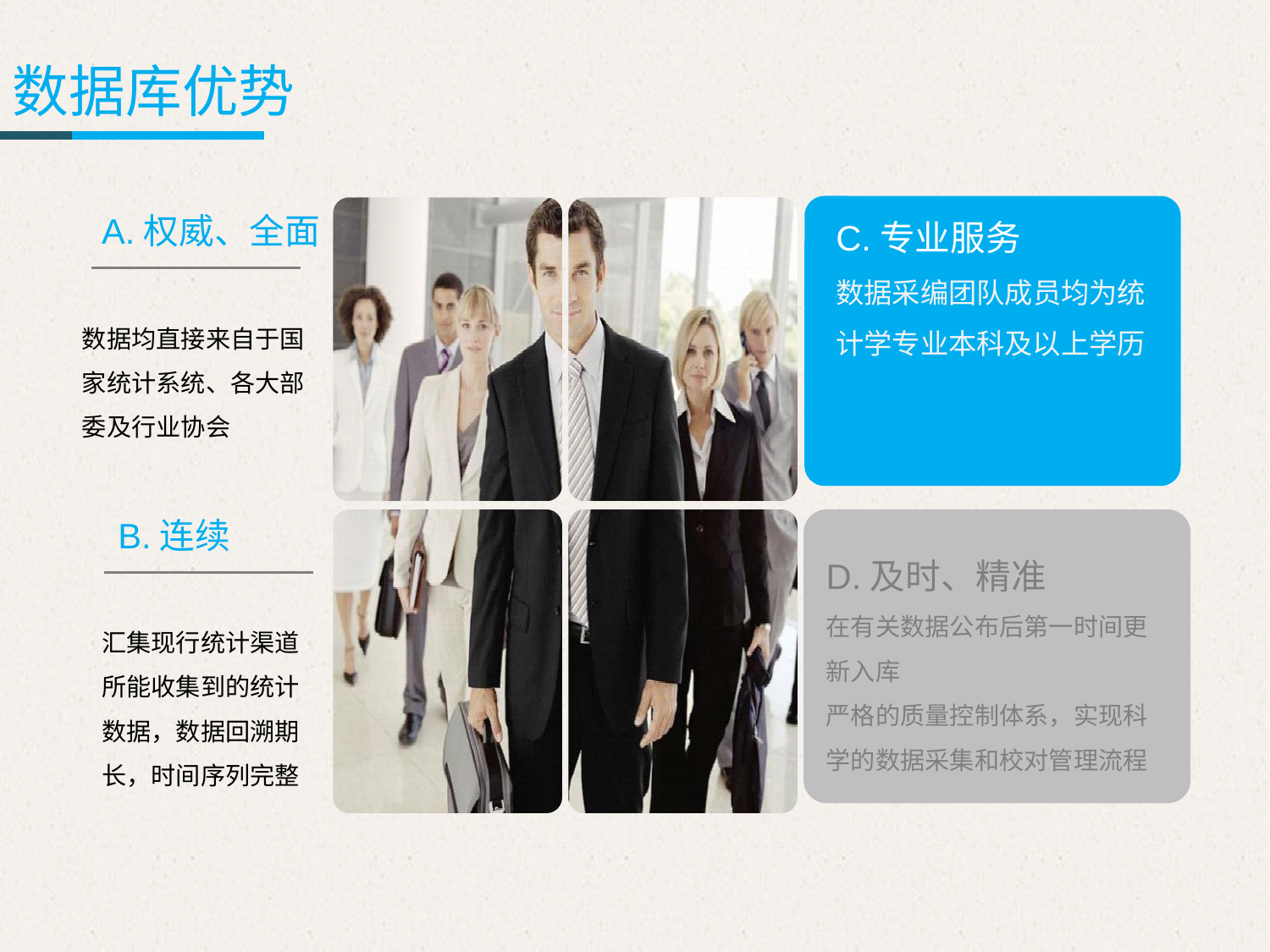

数据库优势

A.权威、全面
C.专业服务
数据采编团队成员均为统计学专业本科及以上学历

数据均直接来自于国家统计系统、各大部委及行业协会

B.连续

D.及时、精准
在有关数据公布后第一时间更新入库
严格的质量控制体系，实现科学的数据采集和校对管理流程
汇集现行统计渠道所能收集到的统计数据，数据回溯期长，时间序列完整